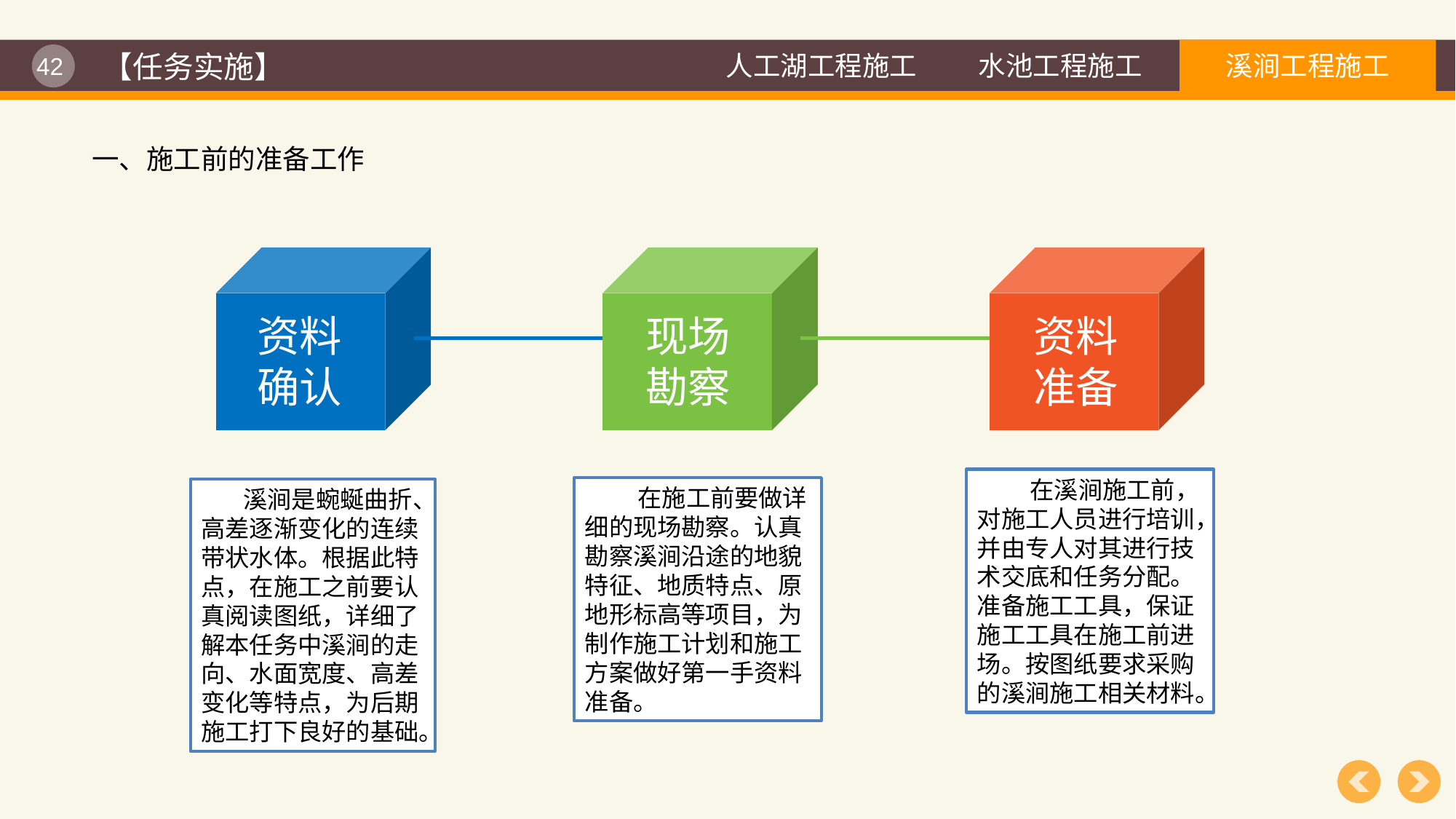

【任务实施】
一、施工前的准备工作

资料确认

现场勘察

资料准备
在溪涧施工前，对施工人员进行培训，并由专人对其进行技术交底和任务分配。准备施工工具，保证施工工具在施工前进场。按图纸要求采购的溪涧施工相关材料。
在施工前要做详细的现场勘察。认真勘察溪涧沿途的地貌特征、地质特点、原地形标高等项目，为制作施工计划和施工方案做好第一手资料准备。
溪涧是蜿蜒曲折、高差逐渐变化的连续带状水体。根据此特点，在施工之前要认真阅读图纸，详细了解本任务中溪涧的走向、水面宽度、高差变化等特点，为后期施工打下良好的基础。